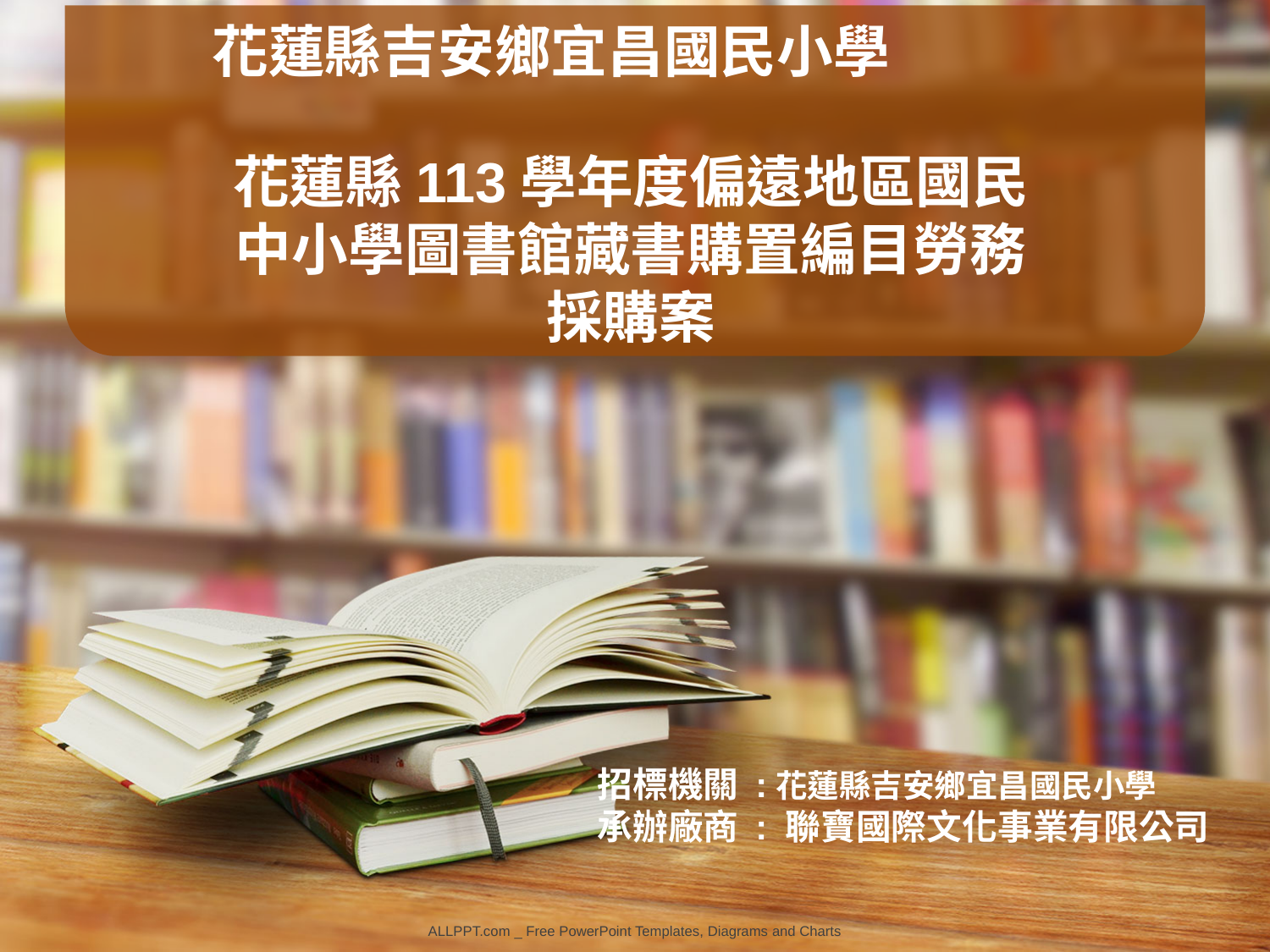

花蓮縣吉安鄉宜昌國民小學
花蓮縣113學年度偏遠地區國民中小學圖書館藏書購置編目勞務採購案
招標機關 :花蓮縣吉安鄉宜昌國民小學
承辦廠商 : 聯寶國際文化事業有限公司
ALLPPT.com _ Free PowerPoint Templates, Diagrams and Charts